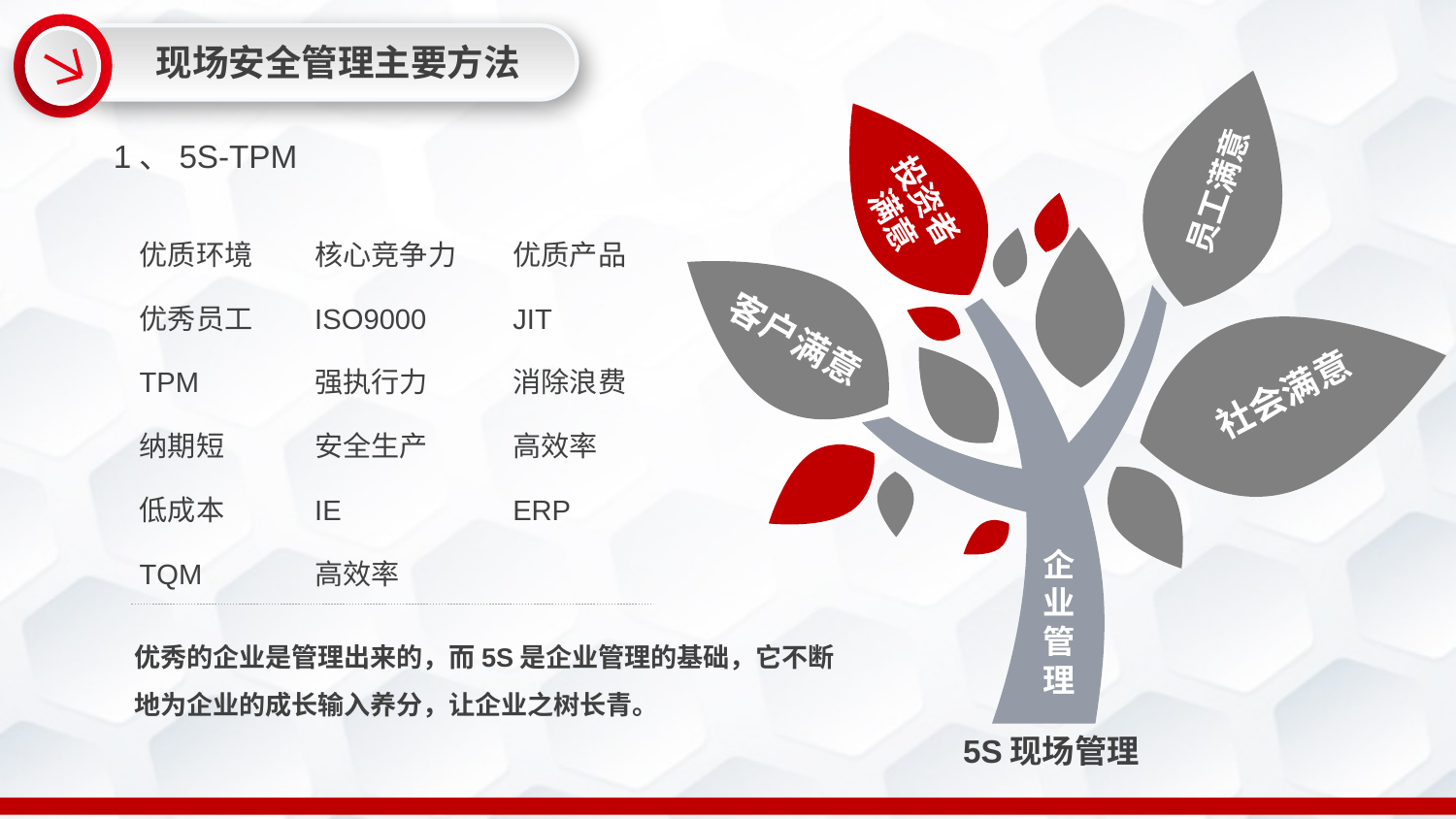

现场安全管理主要方法

员工满意
投资者满意

客户满意

社会满意

1、5S-TPM
优质环境
优秀员工
TPM
纳期短
低成本
TQM
核心竞争力
ISO9000
强执行力
安全生产
IE
高效率
优质产品
JIT
消除浪费
高效率
ERP
企业管理
优秀的企业是管理出来的，而5S是企业管理的基础，它不断地为企业的成长输入养分，让企业之树长青。
5S现场管理